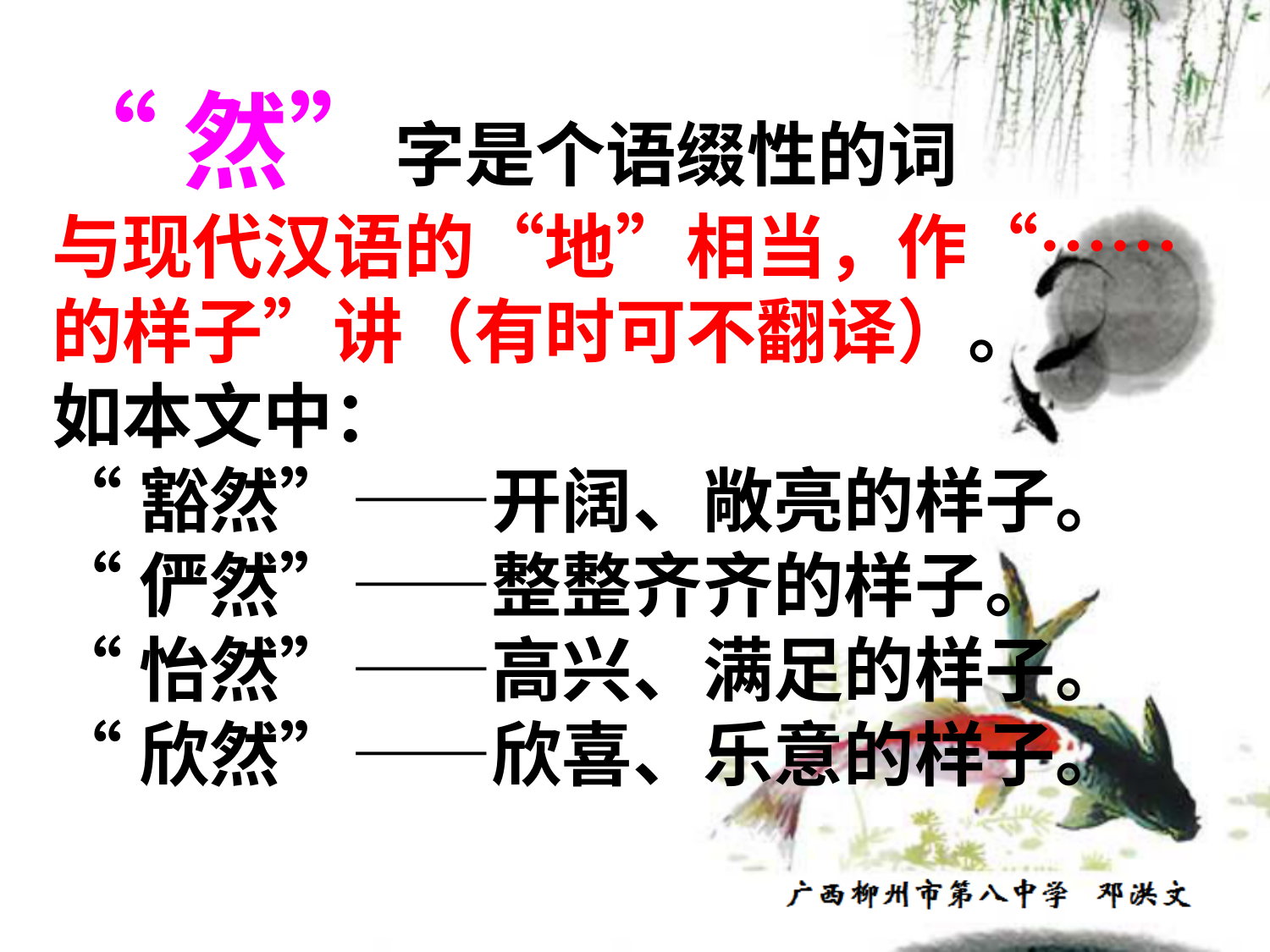

“然”字是个语缀性的词
与现代汉语的“地”相当，作“……的样子”讲（有时可不翻译）。
如本文中：
“豁然”——开阔、敞亮的样子。
“俨然”——整整齐齐的样子。
“怡然”——高兴、满足的样子。
“欣然”——欣喜、乐意的样子。